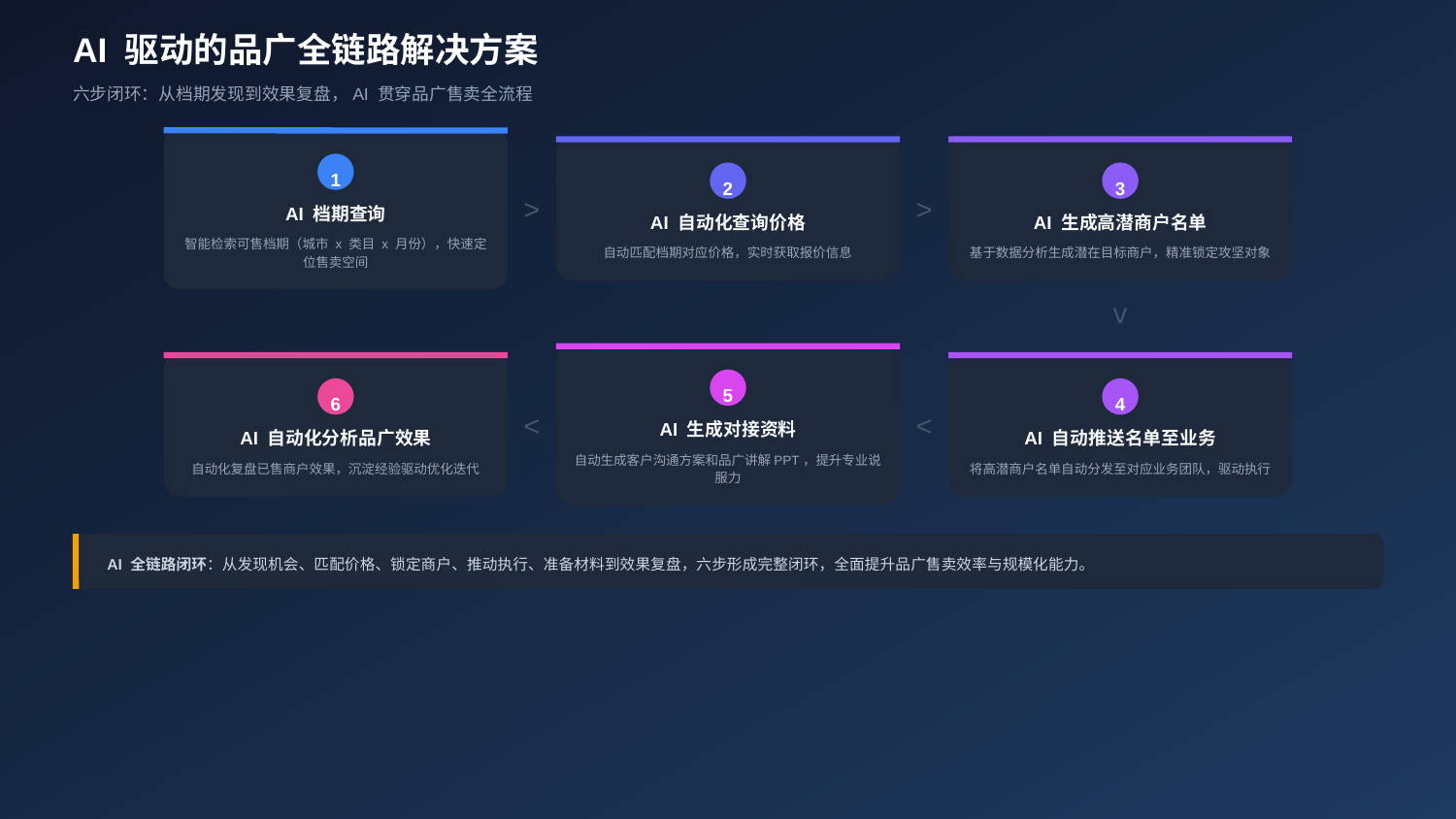

AI 驱动的品广全链路解决方案
六步闭环：从档期发现到效果复盘，AI 贯穿品广售卖全流程

1

2

3

>
>
AI 档期查询
AI 自动化查询价格
AI 生成高潜商户名单
智能检索可售档期（城市 x 类目 x 月份），快速定位售卖空间
自动匹配档期对应价格，实时获取报价信息
基于数据分析生成潜在目标商户，精准锁定攻坚对象
v

5

6

4

<
<
AI 生成对接资料
AI 自动化分析品广效果
AI 自动推送名单至业务
自动生成客户沟通方案和品广讲解PPT，提升专业说服力
自动化复盘已售商户效果，沉淀经验驱动优化迭代
将高潜商户名单自动分发至对应业务团队，驱动执行

AI 全链路闭环：从发现机会、匹配价格、锁定商户、推动执行、准备材料到效果复盘，六步形成完整闭环，全面提升品广售卖效率与规模化能力。